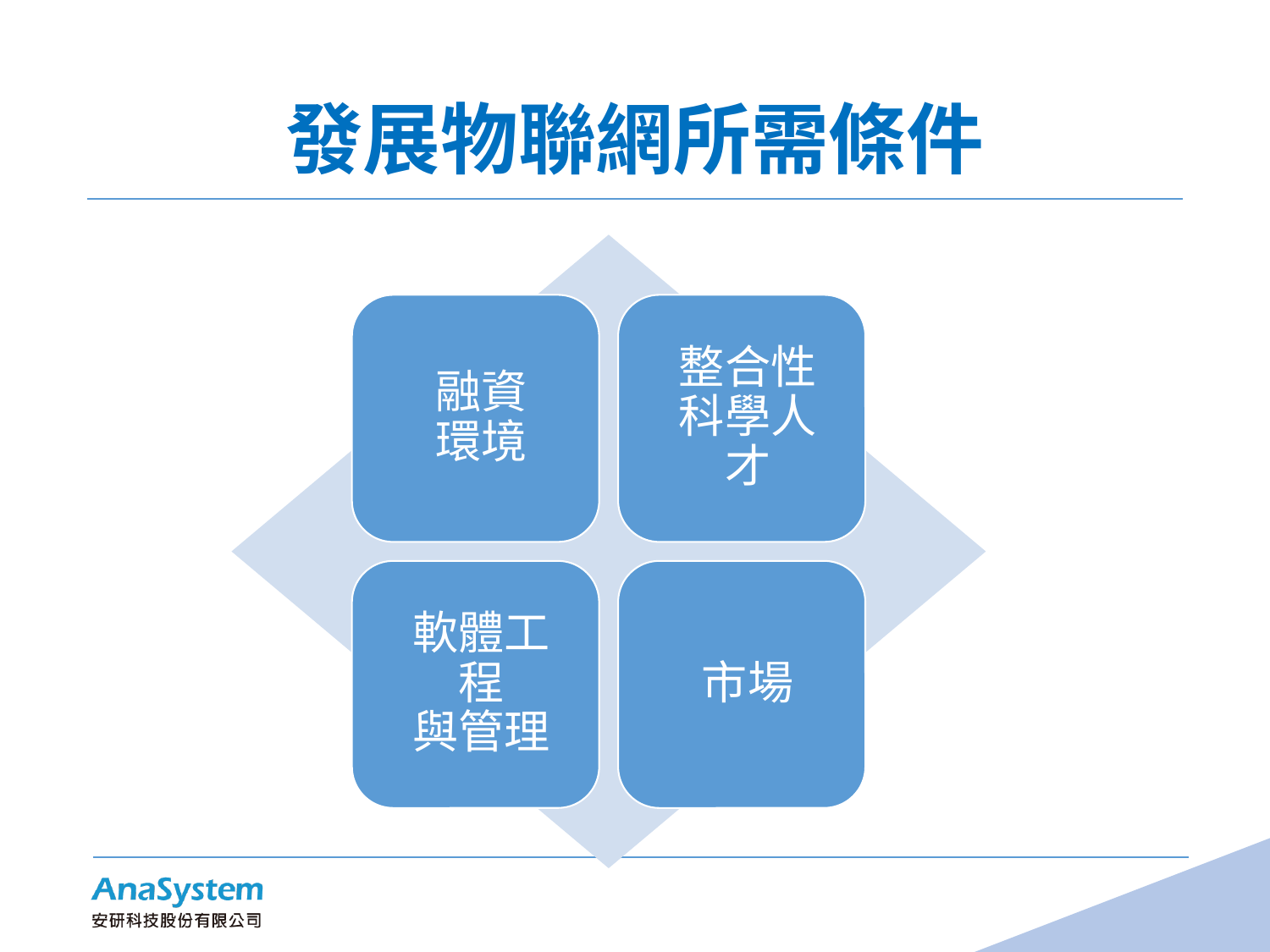

# 發展物聯網所需條件
融資
環境
整合性
科學人才
軟體工程
與管理
市場
8